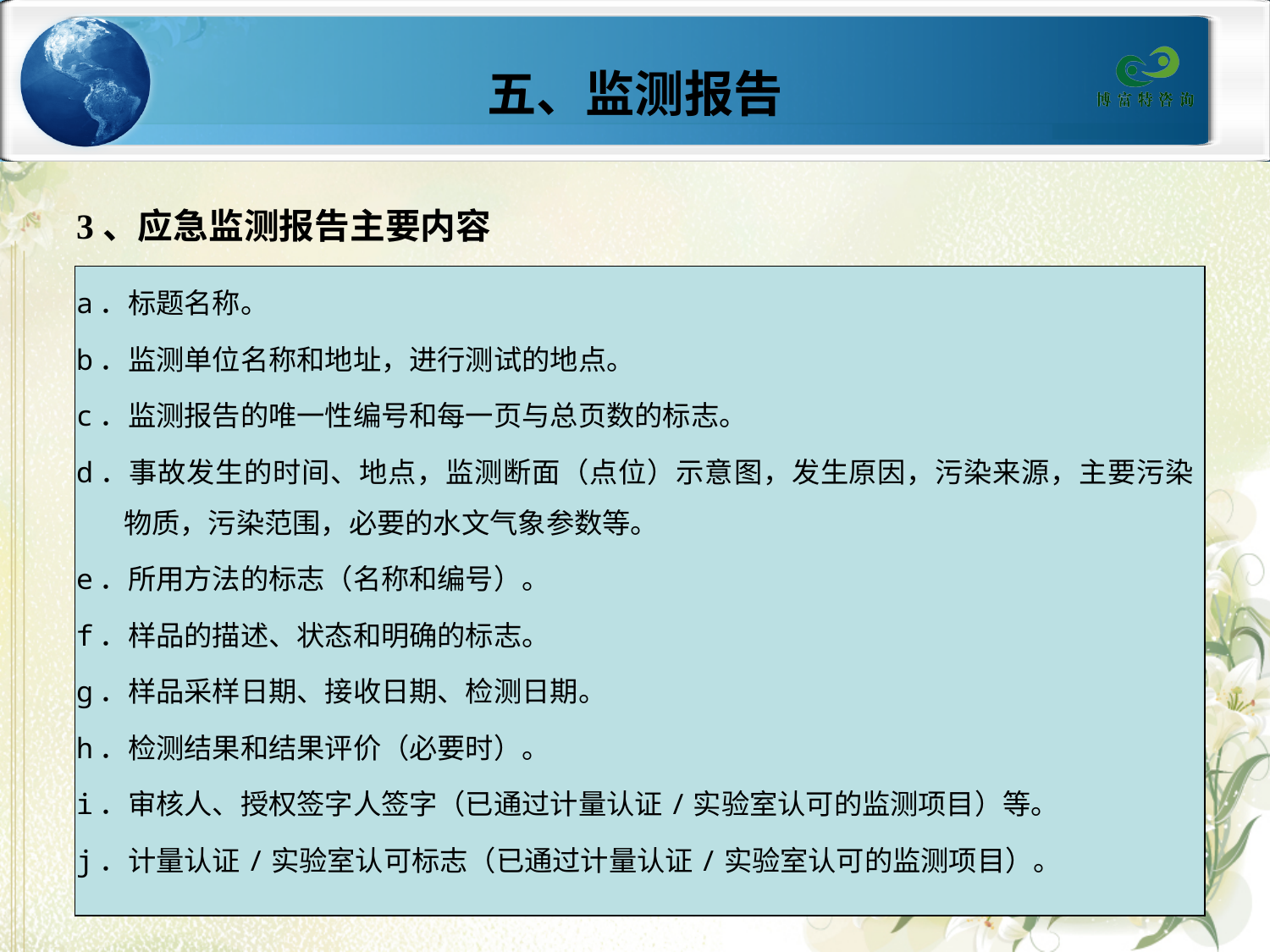

# 五、监测报告
3、应急监测报告主要内容
a．标题名称。
b．监测单位名称和地址，进行测试的地点。
c．监测报告的唯一性编号和每一页与总页数的标志。
d．事故发生的时间、地点，监测断面（点位）示意图，发生原因，污染来源，主要污染物质，污染范围，必要的水文气象参数等。
e．所用方法的标志（名称和编号）。
f．样品的描述、状态和明确的标志。
g．样品采样日期、接收日期、检测日期。
h．检测结果和结果评价（必要时）。
i．审核人、授权签字人签字（已通过计量认证/实验室认可的监测项目）等。
j．计量认证/实验室认可标志（已通过计量认证/实验室认可的监测项目）。